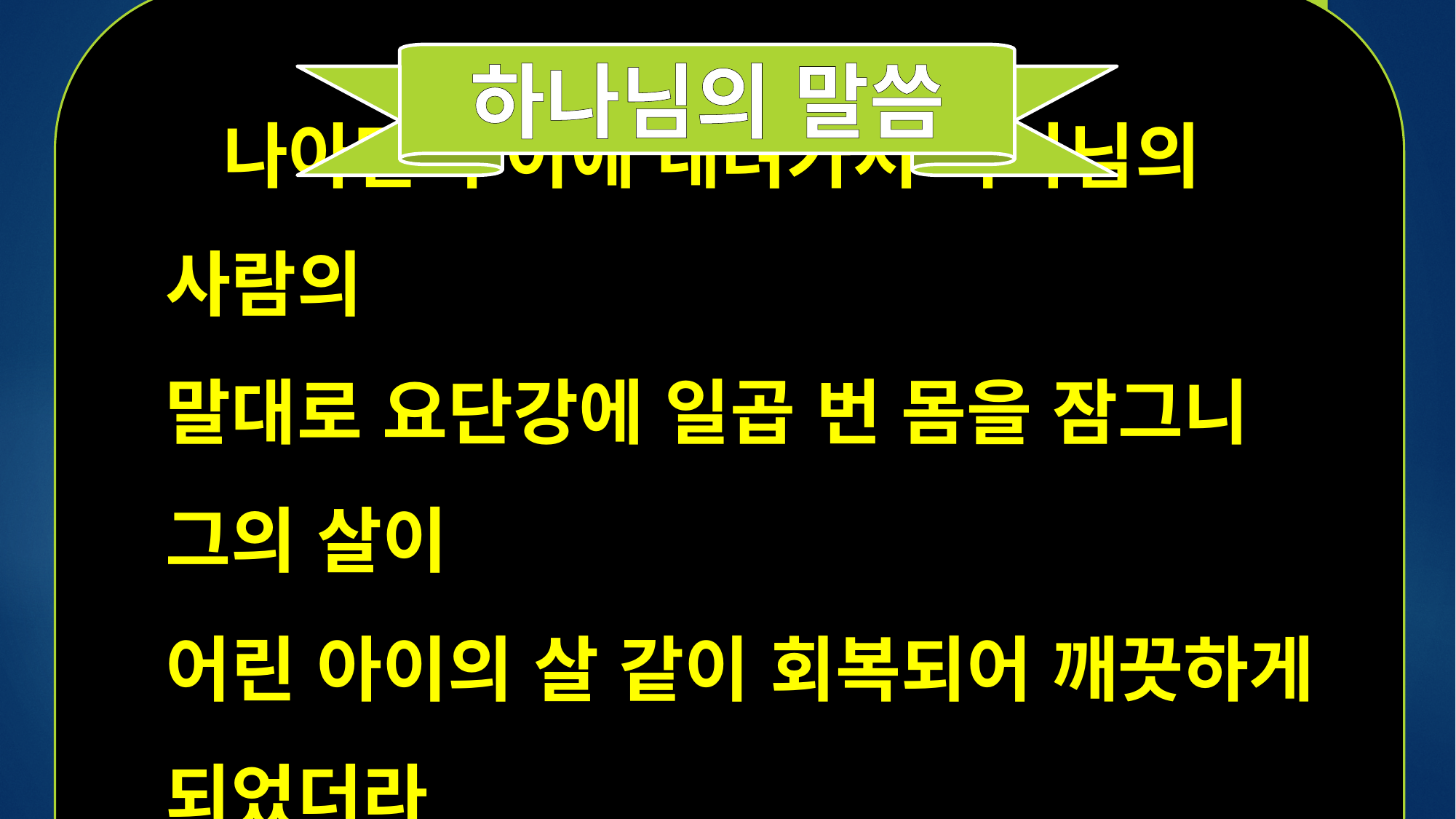

하나님의 말씀

  나아만이 이에 내려가서 하나님의 사람의
말대로 요단강에 일곱 번 몸을 잠그니 그의 살이
어린 아이의 살 같이 회복되어 깨끗하게 되었더라

열왕기하 4장 7절 말씀  아멘 –